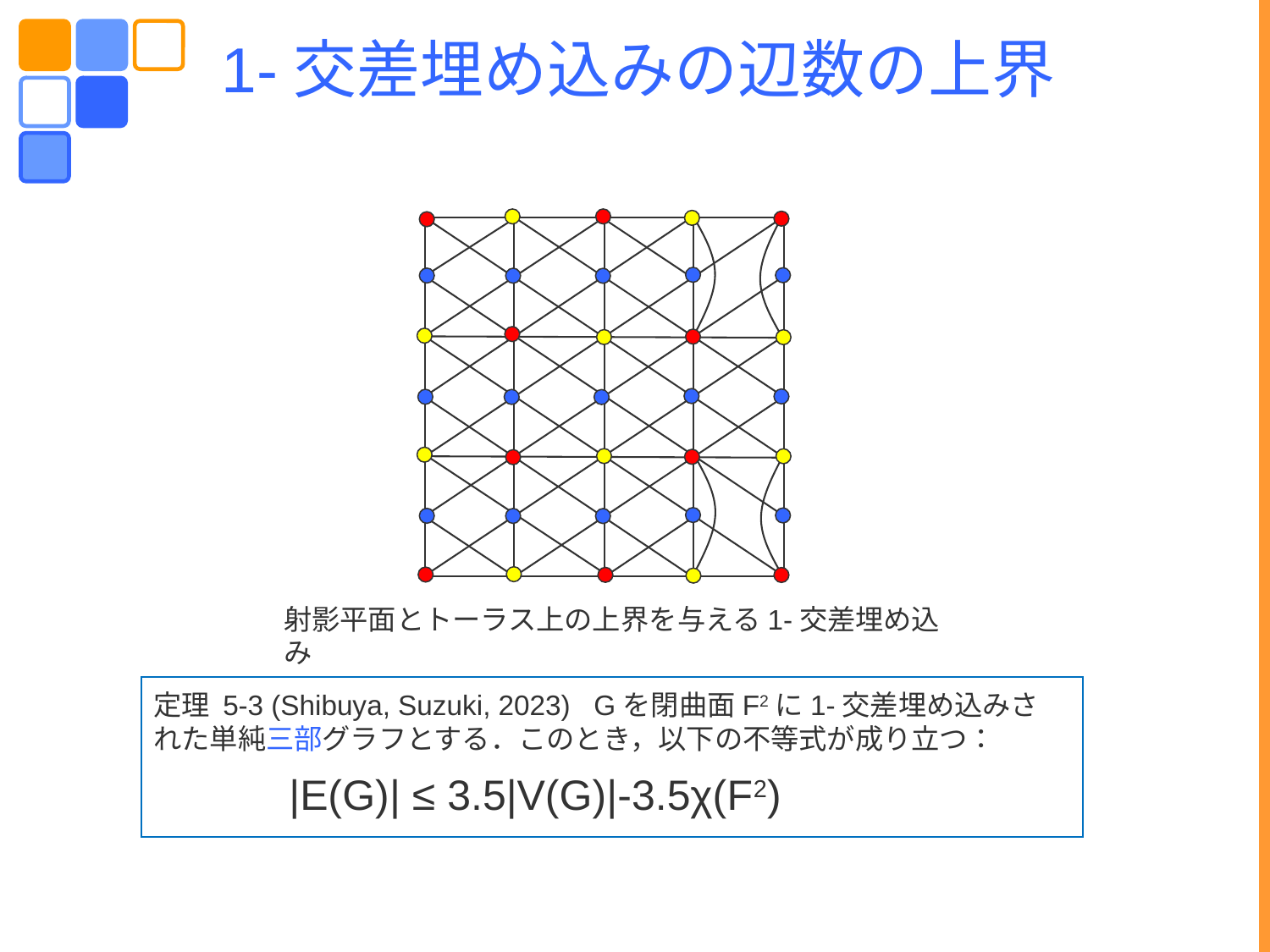

1-交差埋め込みの辺数の上界

射影平面とトーラス上の上界を与える1-交差埋め込み

定理 5-3 (Shibuya, Suzuki, 2023)   Gを閉曲面F2に1-交差埋め込みされた単純三部グラフとする．このとき，以下の不等式が成り立つ：
 |E(G)| ≤ 3.5|V(G)|-3.5χ(F2)